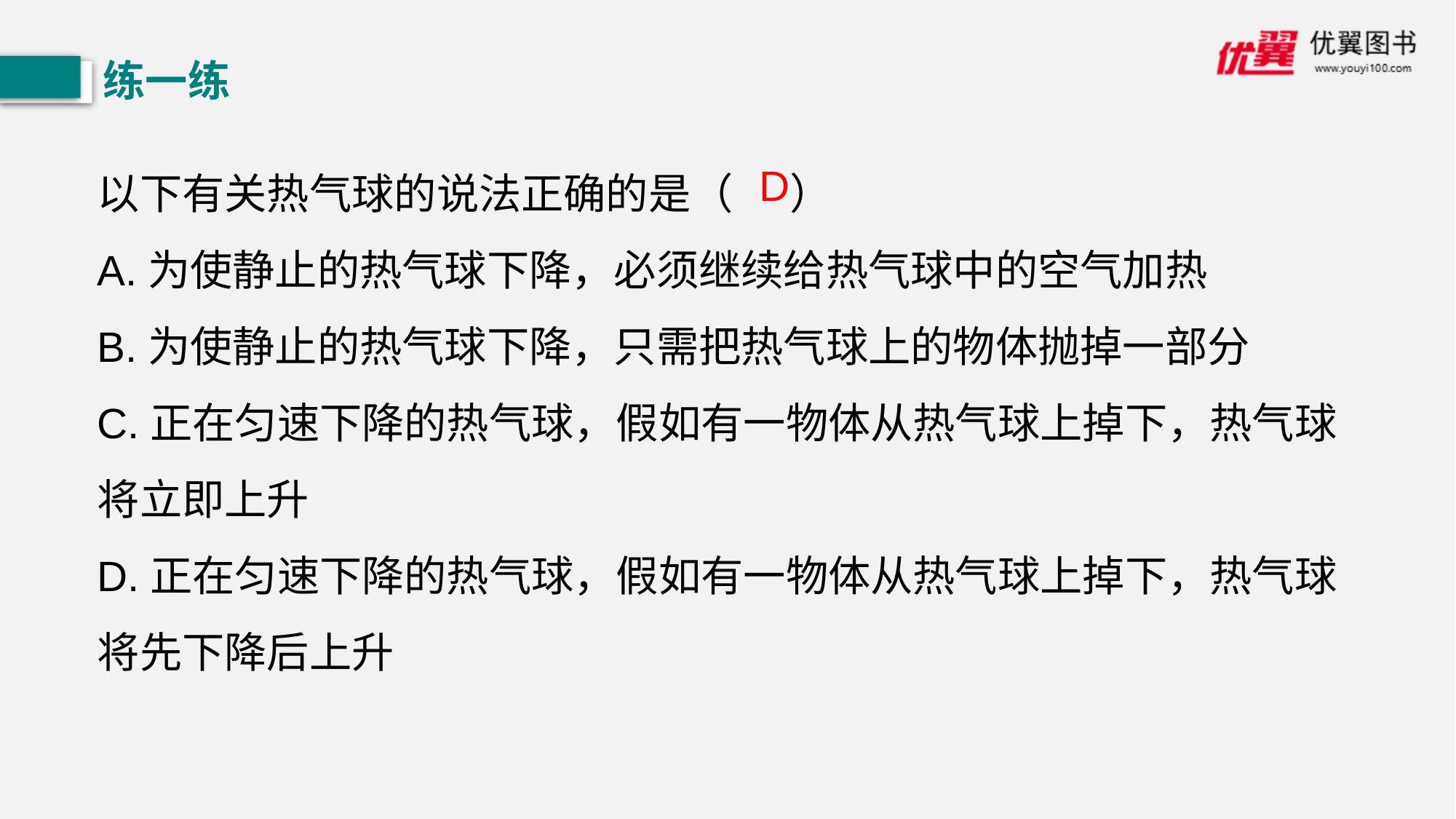

练一练

以下有关热气球的说法正确的是（      ）
A.为使静止的热气球下降，必须继续给热气球中的空气加热
B.为使静止的热气球下降，只需把热气球上的物体抛掉一部分
C.正在匀速下降的热气球，假如有一物体从热气球上掉下，热气球将立即上升
D.正在匀速下降的热气球，假如有一物体从热气球上掉下，热气球将先下降后上升
D